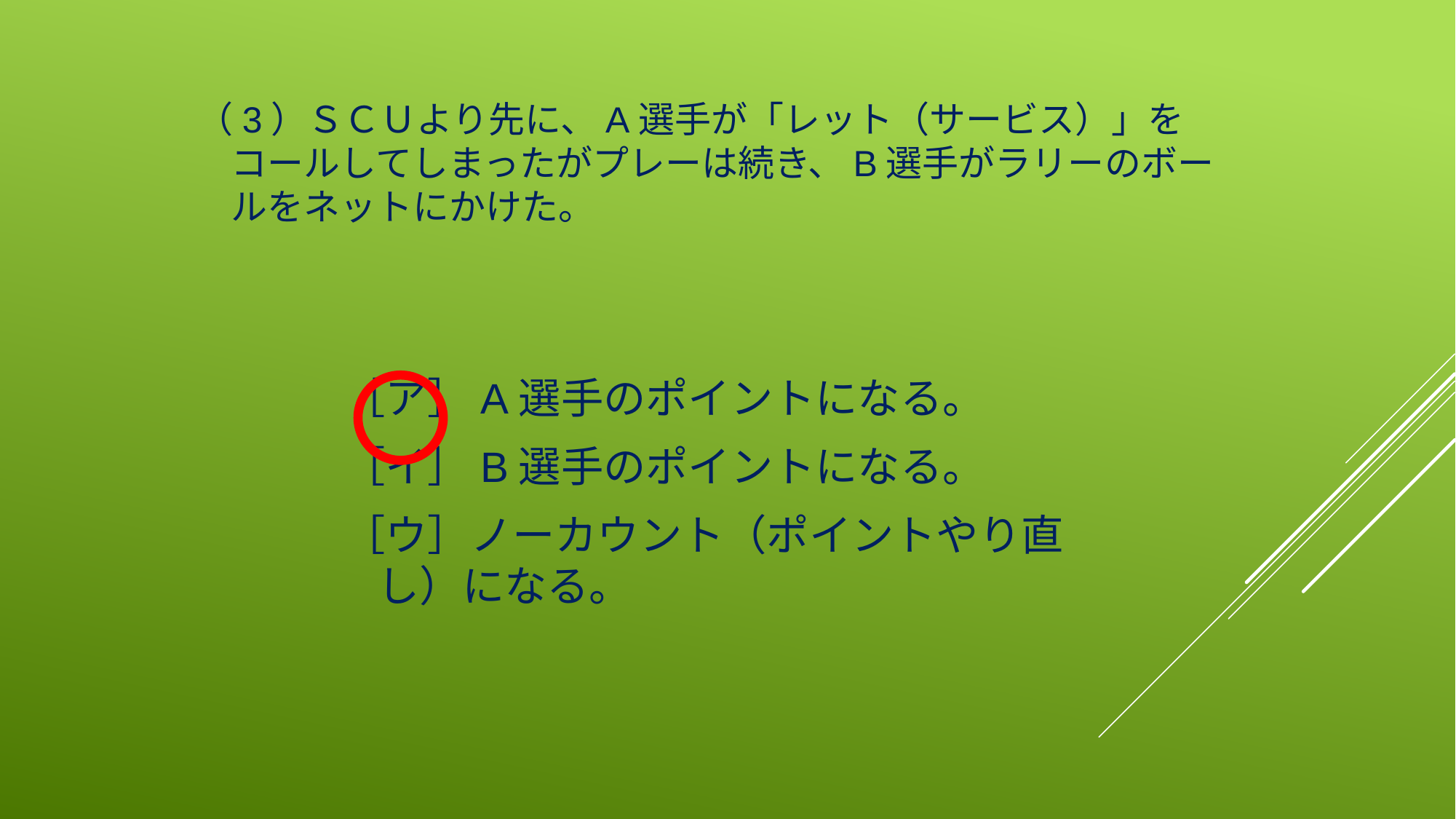

（3）ＳＣＵより先に、A選手が「レット（サービス）」をコールしてしまったがプレーは続き、B選手がラリーのボールをネットにかけた。
［ア］A選手のポイントになる。
［イ］B選手のポイントになる。
［ウ］ノーカウント（ポイントやり直し）になる。